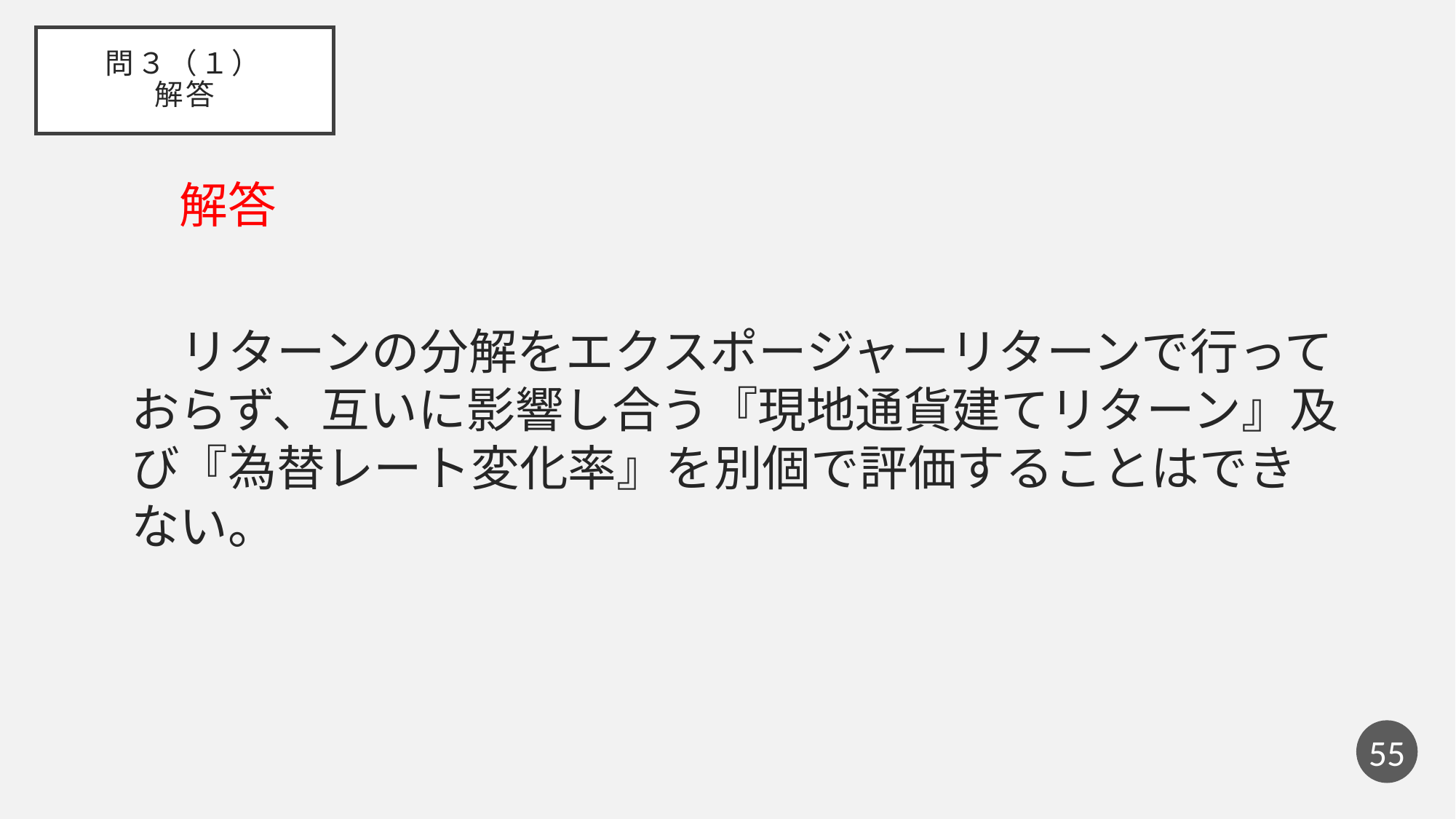

# 問３（１） 解答
　解答

　リターンの分解をエクスポージャーリターンで行っておらず、互いに影響し合う『現地通貨建てリターン』及び『為替レート変化率』を別個で評価することはできない。
55